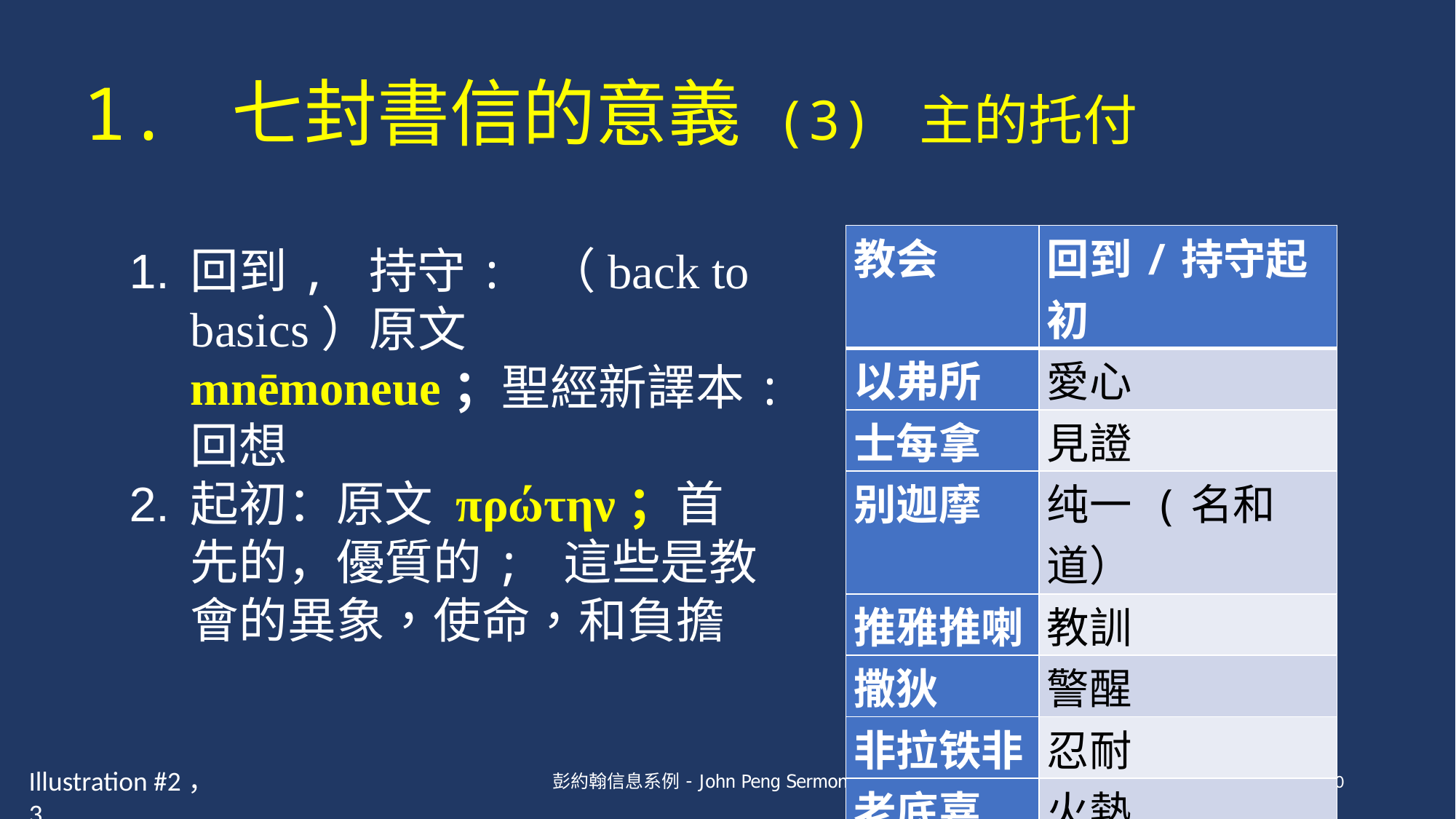

# 1. 七封書信的意義 (3) 主的托付
回到, 持守: （back to basics）原文 mnēmoneue；聖經新譯本:回想
起初：原文 πρώτην；首先的，優質的; 這些是教會的異象，使命，和負擔
| 教会 | 回到/持守起初 |
| --- | --- |
| 以弗所 | 愛心 |
| 士每拿 | 見證 |
| 别迦摩 | 纯一 (名和道） |
| 推雅推喇 | 教訓 |
| 撒狄 | 警醒 |
| 非拉铁非 | 忍耐 |
| 老底嘉 | 火熱 |
Illustration #2，3
彭約翰信息系例 - John Peng Sermon Series
10